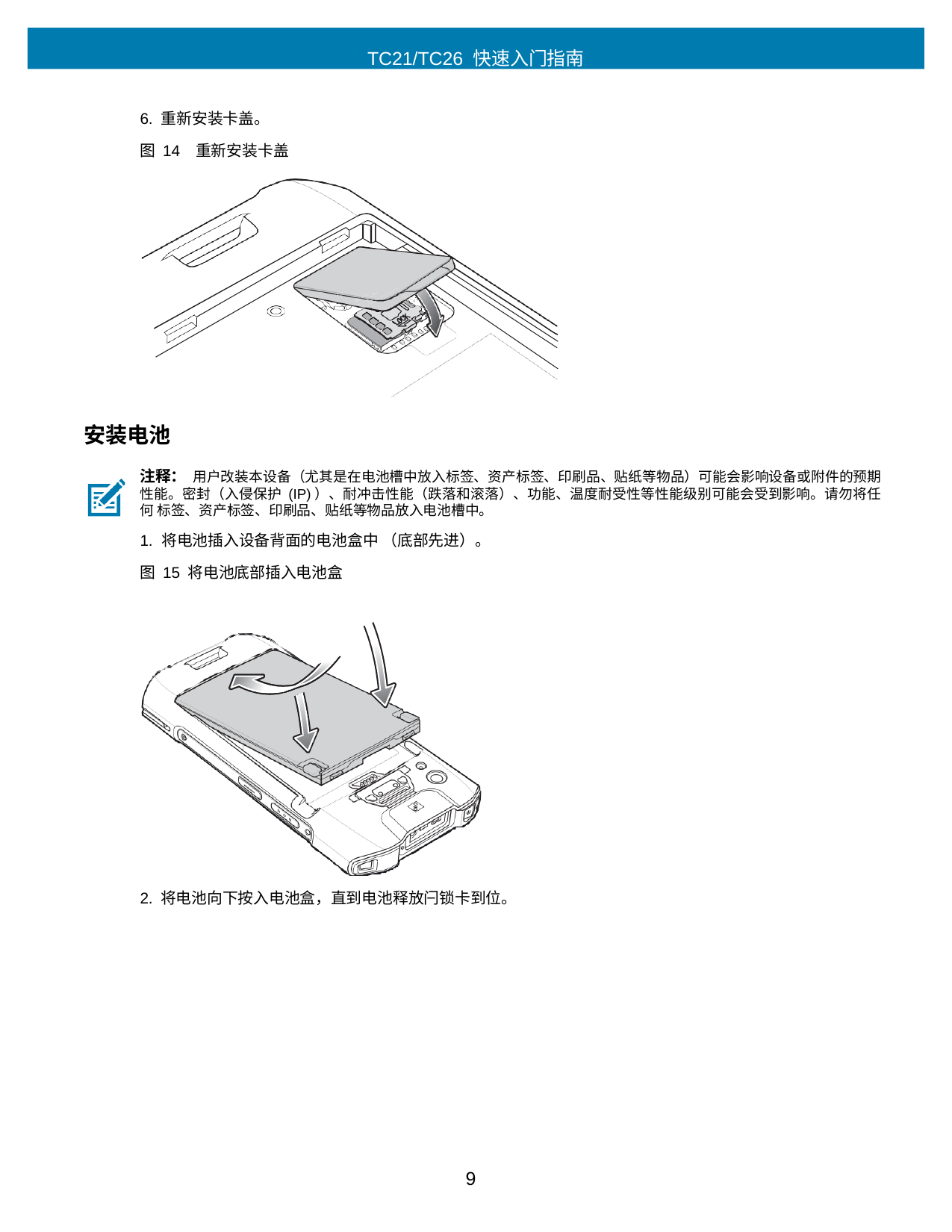

TC21/TC26 快速入门指南
6. 重新安装卡盖。

图 14	重新安装卡盖

安装电池

注释： 用户改装本设备（尤其是在电池槽中放入标签、资产标签、印刷品、贴纸等物品）可能会影响设备或附件的预期 性能。密封（入侵保护 (IP)）、耐冲击性能（跌落和滚落）、功能、温度耐受性等性能级别可能会受到影响。请勿将任何 标签、资产标签、印刷品、贴纸等物品放入电池槽中。
1. 将电池插入设备背面的电池盒中 （底部先进）。

图 15 将电池底部插入电池盒

2. 将电池向下按入电池盒，直到电池释放闩锁卡到位。
9